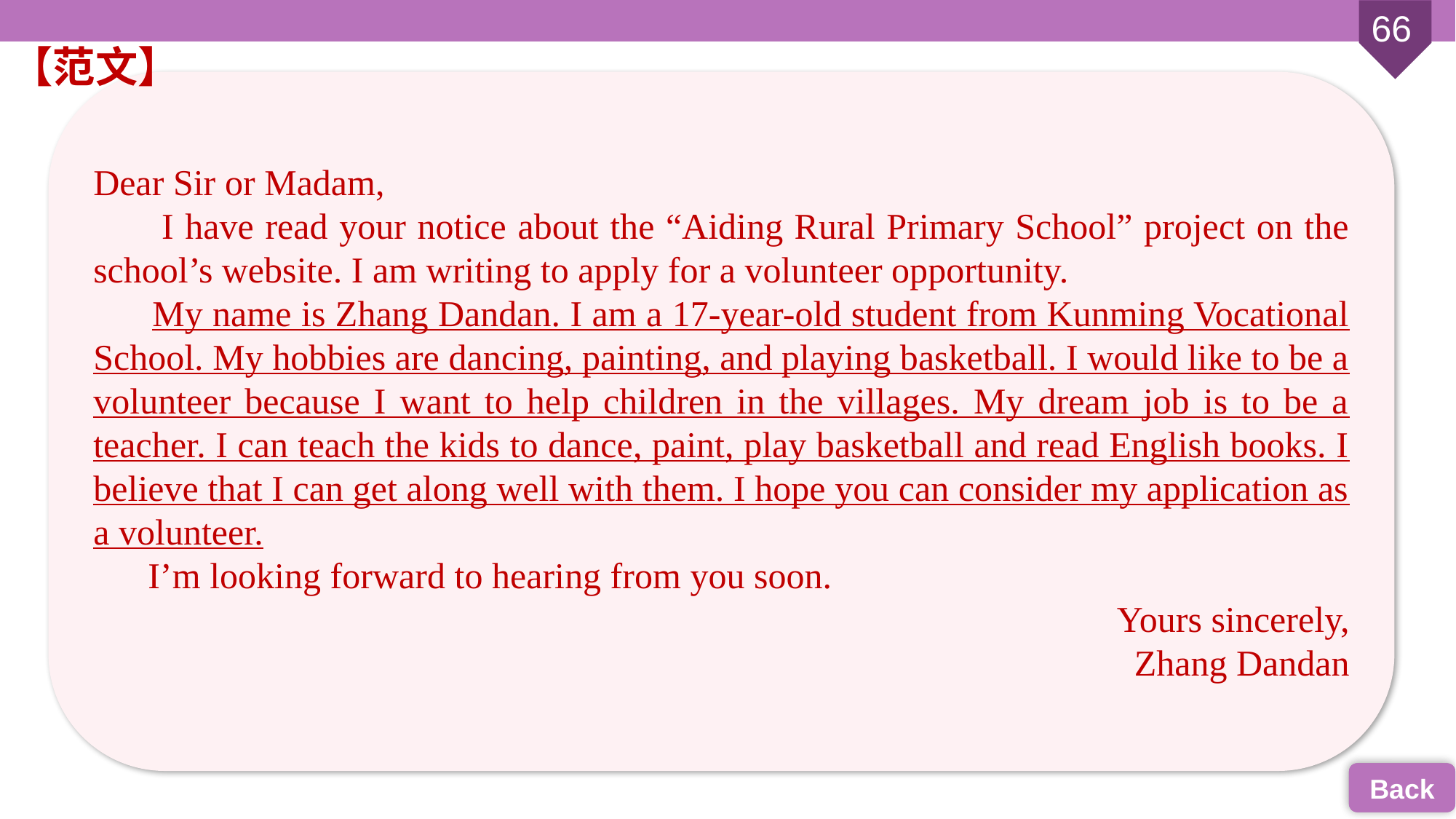

【范文】
Dear Sir or Madam,
      I have read your notice about the “Aiding Rural Primary School” project on the school’s website. I am writing to apply for a volunteer opportunity.
      My name is Zhang Dandan. I am a 17-year-old student from Kunming Vocational School. My hobbies are dancing, painting, and playing basketball. I would like to be a volunteer because I want to help children in the villages. My dream job is to be a teacher. I can teach the kids to dance, paint, play basketball and read English books. I believe that I can get along well with them. I hope you can consider my application as a volunteer.
      I’m looking forward to hearing from you soon.
Yours sincerely,
Zhang Dandan
Back